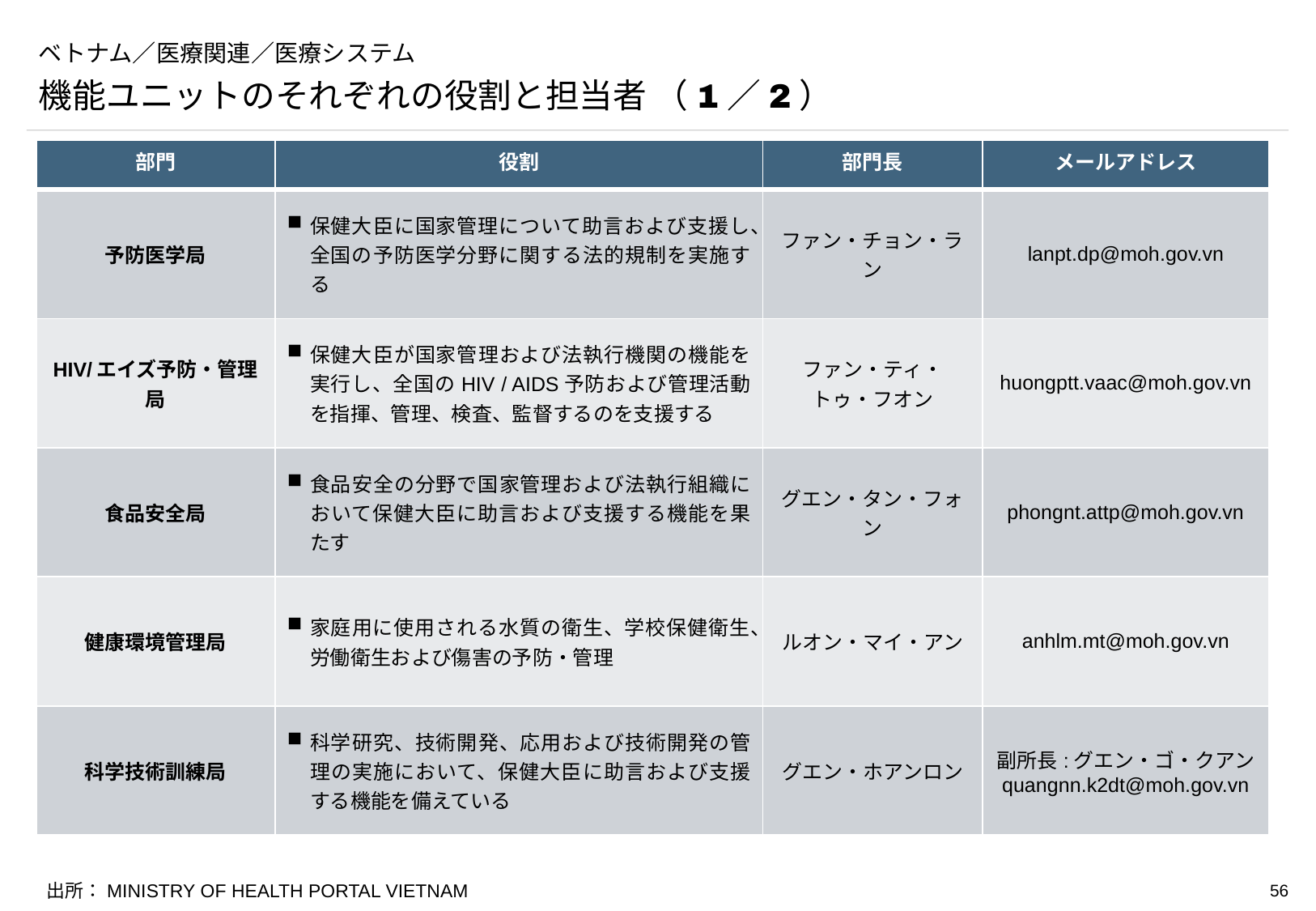

# ベトナム／医療関連／医療システム
機能ユニットのそれぞれの役割と担当者 （1／2）
| 部門 | 役割 | 部門長 | メールアドレス |
| --- | --- | --- | --- |
| 予防医学局 | 保健大臣に国家管理について助言および支援し、全国の予防医学分野に関する法的規制を実施する | ファン・チョン・ラン | lanpt.dp@moh.gov.vn |
| HIV/エイズ予防・管理局 | 保健大臣が国家管理および法執行機関の機能を実行し、全国のHIV / AIDS予防および管理活動を指揮、管理、検査、監督するのを支援する | ファン・ティ・トゥ・フオン | huongptt.vaac@moh.gov.vn |
| 食品安全局 | 食品安全の分野で国家管理および法執行組織において保健大臣に助言および支援する機能を果たす | グエン・タン・フォン | phongnt.attp@moh.gov.vn |
| 健康環境管理局 | 家庭用に使用される水質の衛生、学校保健衛生、労働衛生および傷害の予防・管理 | ルオン・マイ・アン | anhlm.mt@moh.gov.vn |
| 科学技術訓練局 | 科学研究、技術開発、応用および技術開発の管理の実施において、保健大臣に助言および支援する機能を備えている | グエン・ホアンロン | 副所長:グエン・ゴ・クアン quangnn.k2dt@moh.gov.vn |
出所：MINISTRY OF HEALTH PORTAL VIETNAM